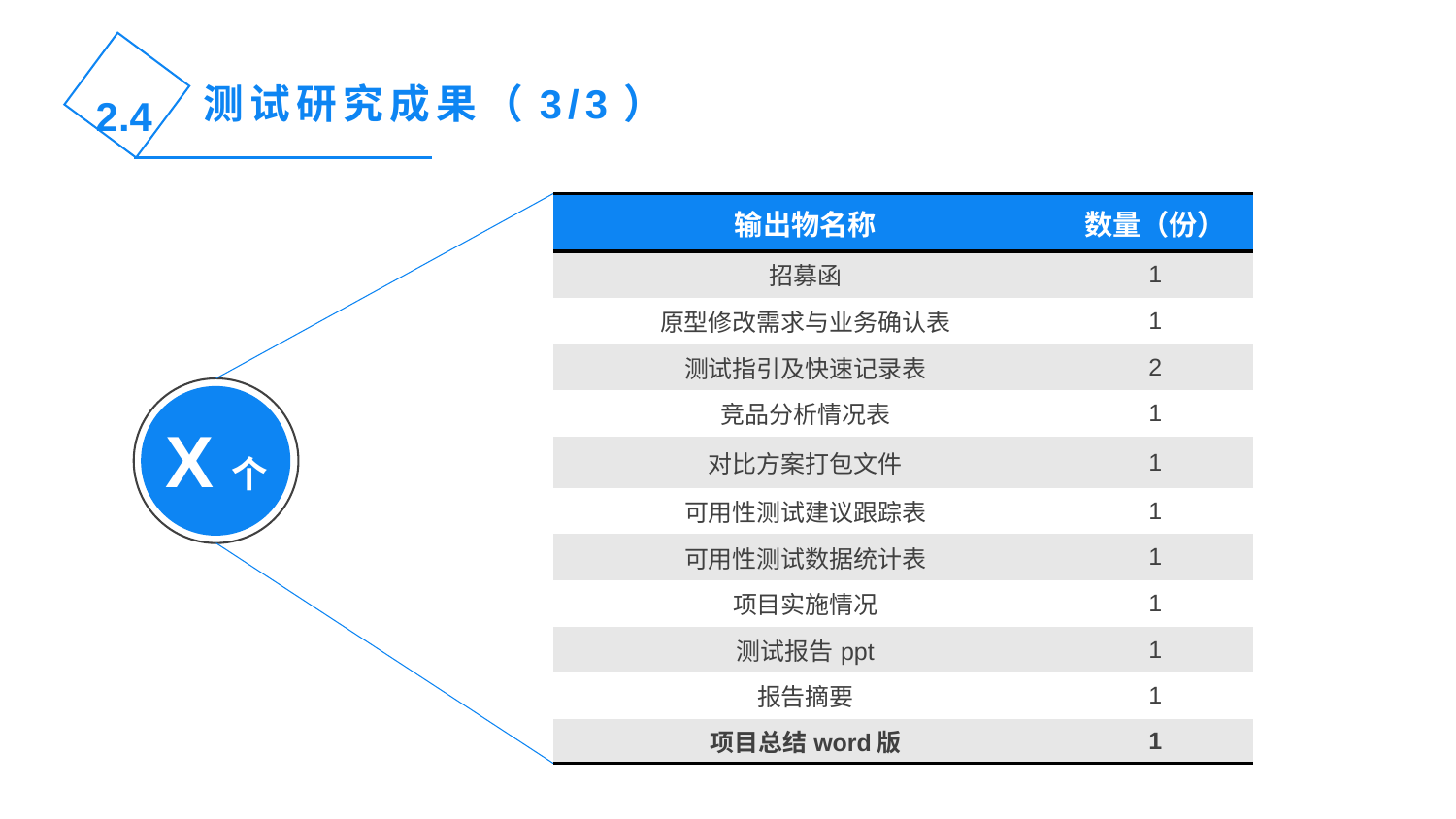

2.4
测试研究成果（3/3）
| 输出物名称 | 数量（份） |
| --- | --- |
| 招募函 | 1 |
| 原型修改需求与业务确认表 | 1 |
| 测试指引及快速记录表 | 2 |
| 竞品分析情况表 | 1 |
| 对比方案打包文件 | 1 |
| 可用性测试建议跟踪表 | 1 |
| 可用性测试数据统计表 | 1 |
| 项目实施情况 | 1 |
| 测试报告ppt | 1 |
| 报告摘要 | 1 |
| 项目总结word版 | 1 |

X个